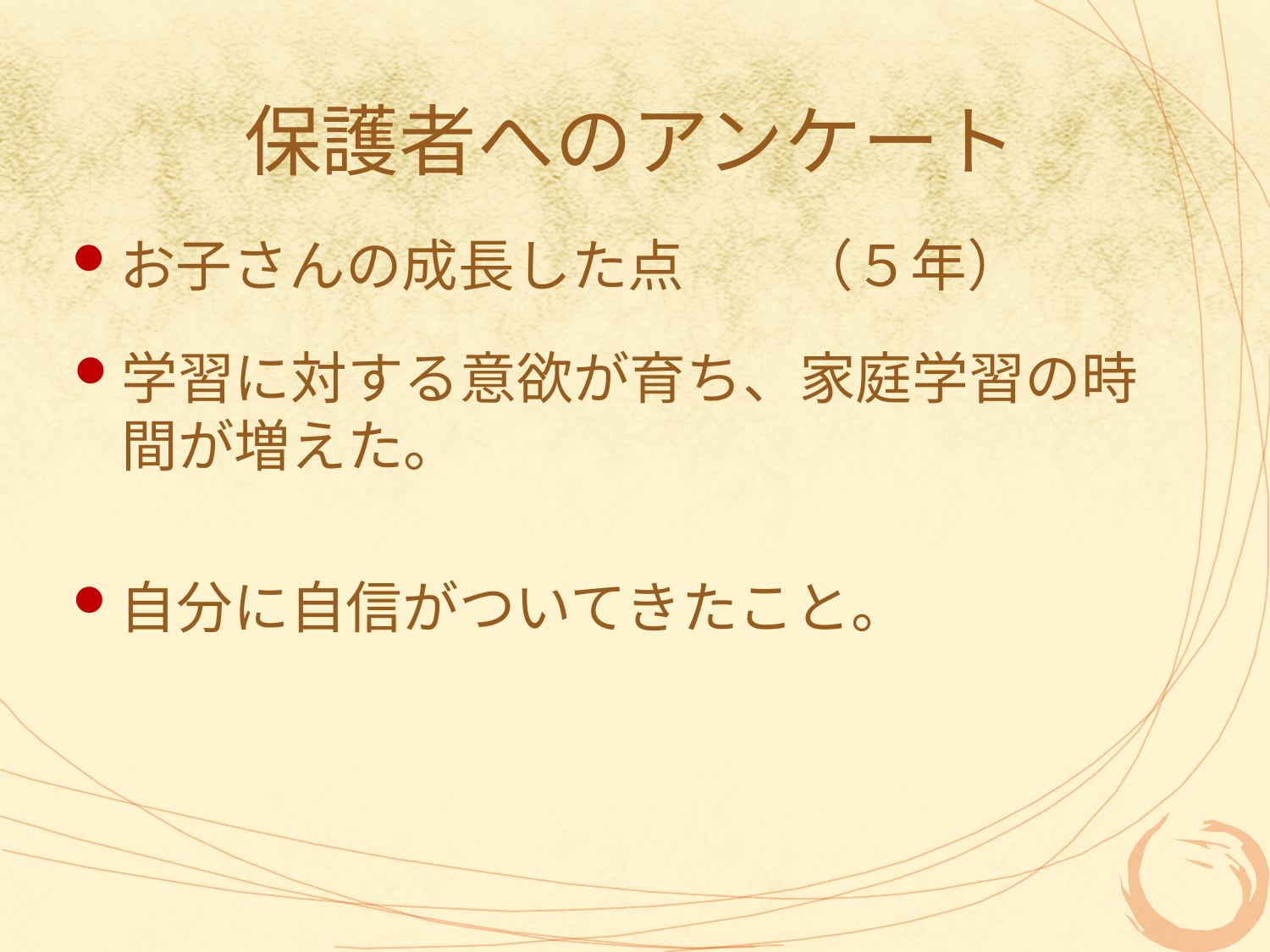

# 保護者へのアンケート
お子さんの成長した点　　（５年）
学習に対する意欲が育ち、家庭学習の時間が増えた。
自分に自信がついてきたこと。